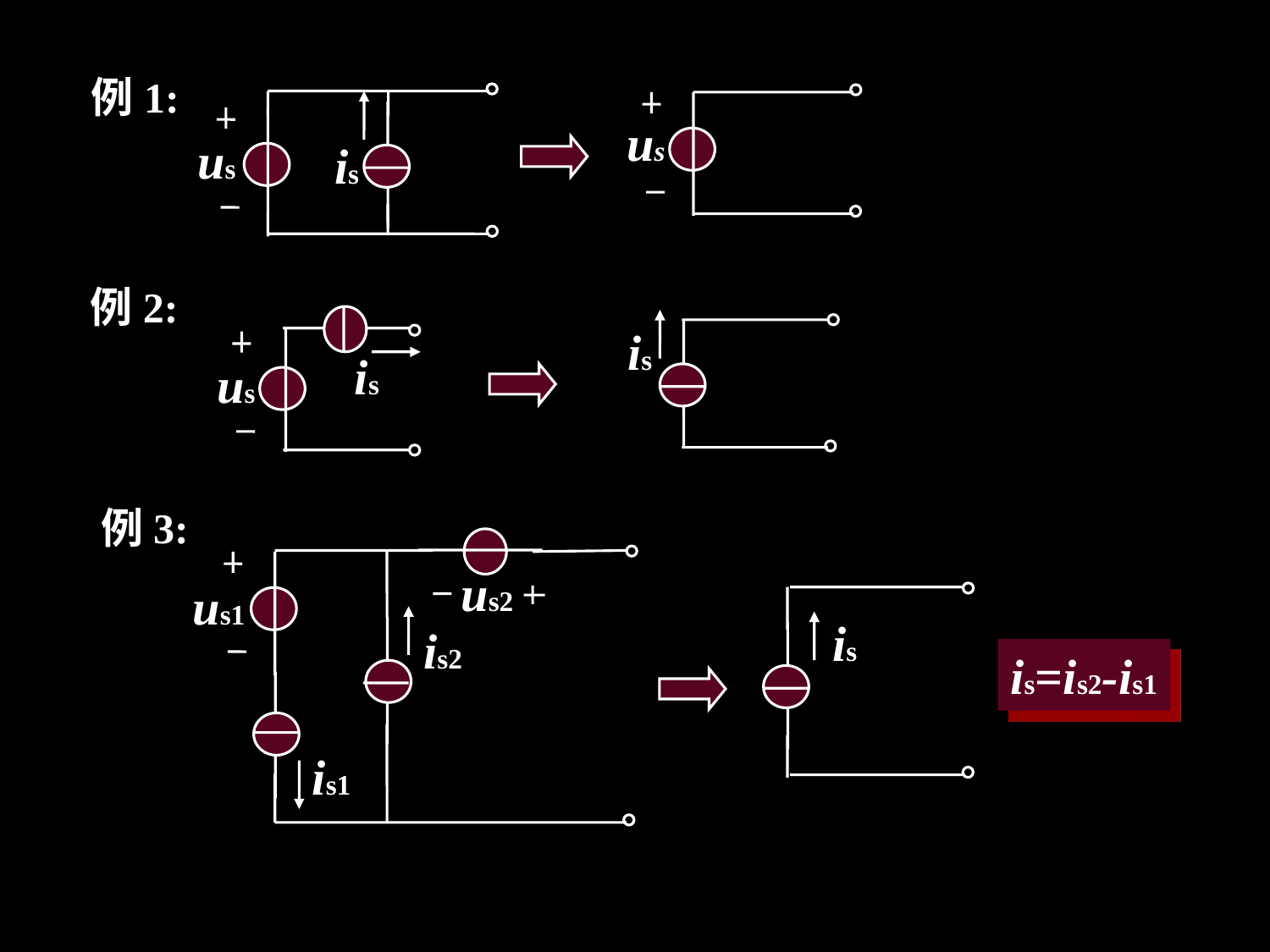

例1:

us
is

us

例2:

is

us

is

例3:

us2

us1

is2

is1

is

is=is2-is1